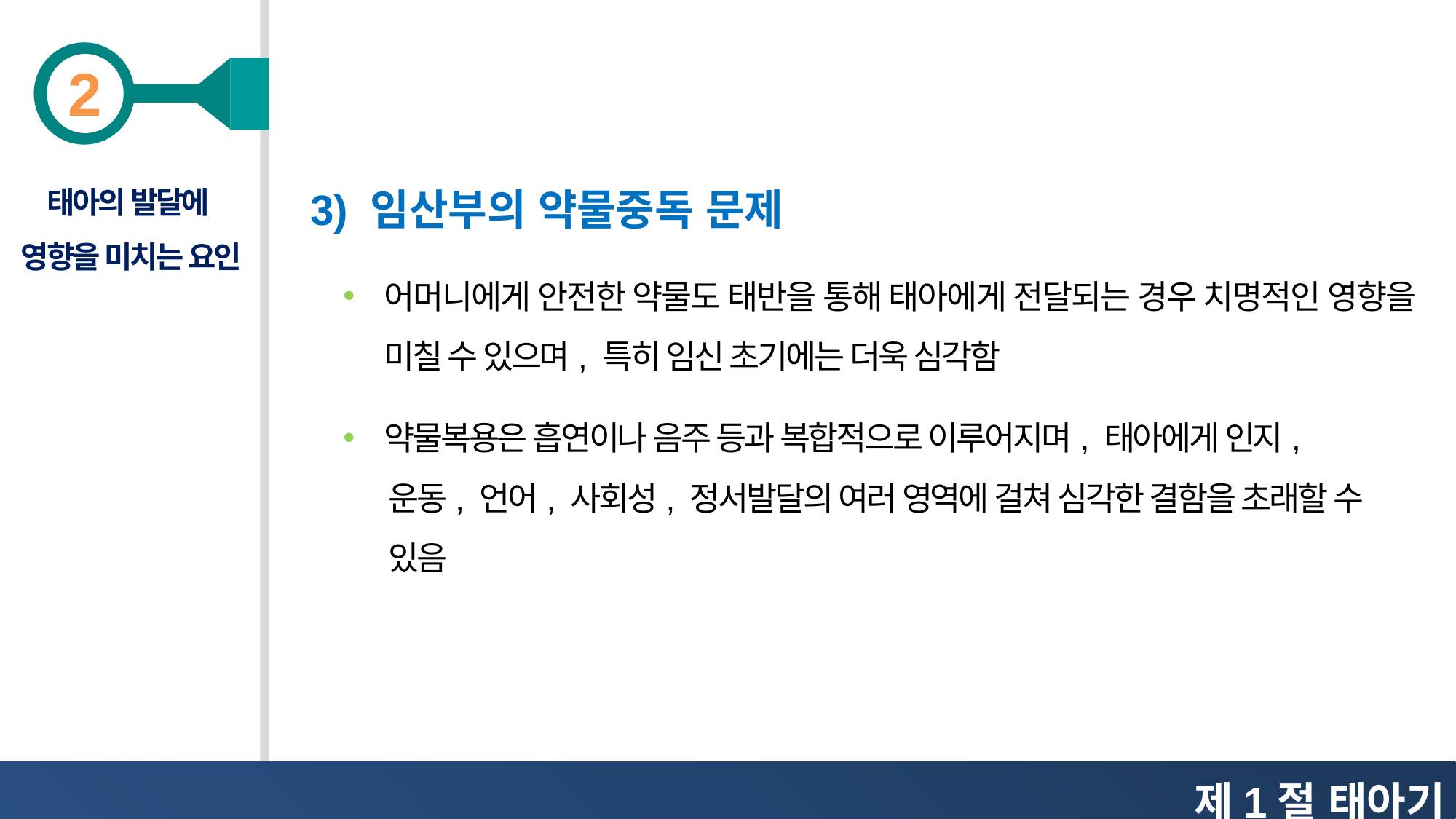

태아의 발달에
영향을 미치는 요인
3) 임산부의 약물중독 문제
어머니에게 안전한 약물도 태반을 통해 태아에게 전달되는 경우 치명적인 영향을 미칠 수 있으며, 특히 임신 초기에는 더욱 심각함

약물복용은 흡연이나 음주 등과 복합적으로 이루어지며, 태아에게 인지,
     운동, 언어, 사회성, 정서발달의 여러 영역에 걸쳐 심각한 결함을 초래할 수
     있음
제1절 태아기